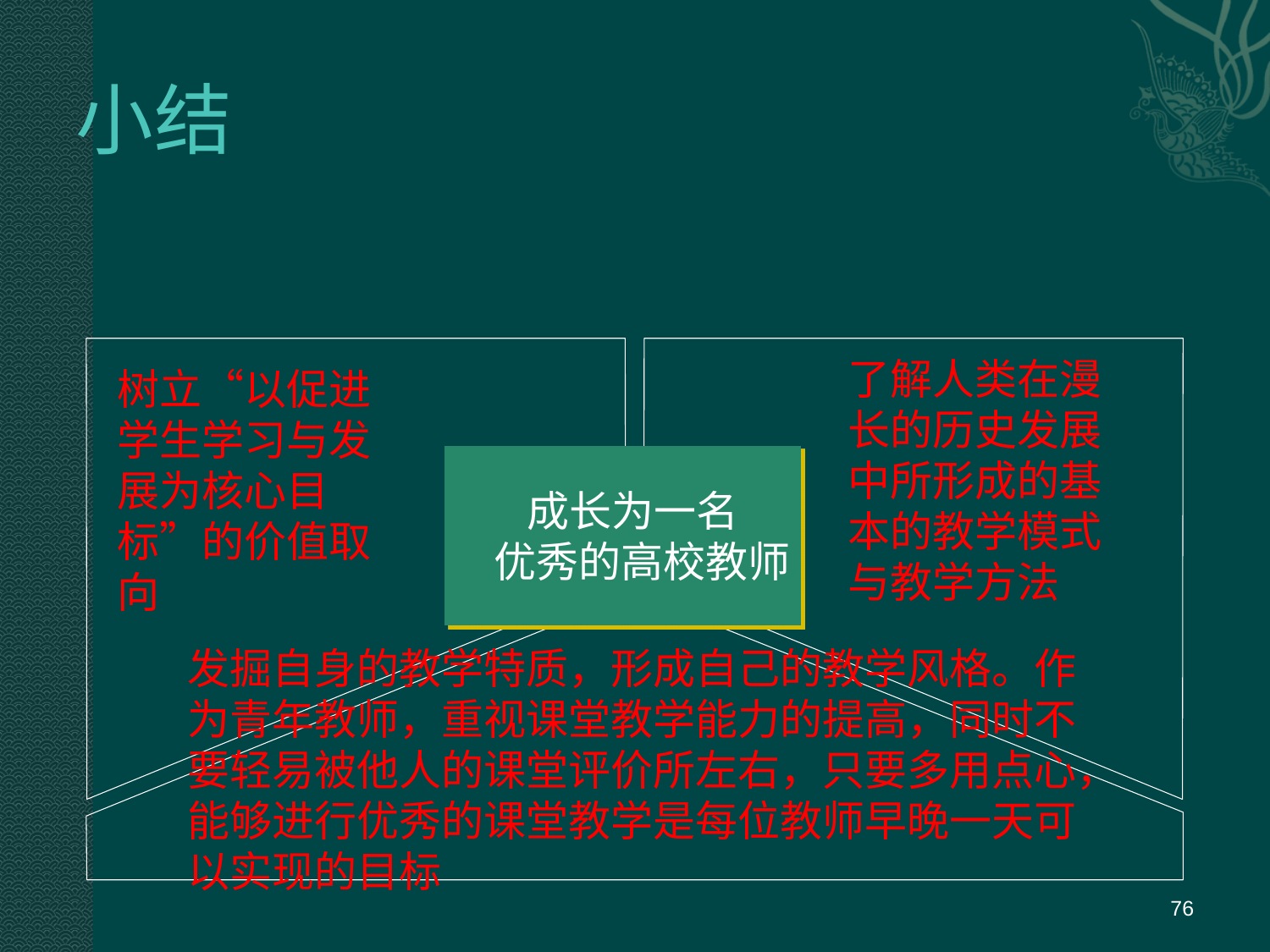

# 小结

了解人类在漫长的历史发展中所形成的基本的教学模式与教学方法
树立“以促进学生学习与发展为核心目标”的价值取向
         成长为一名
   优秀的高校教师

发掘自身的教学特质，形成自己的教学风格。作为青年教师，重视课堂教学能力的提高，同时不要轻易被他人的课堂评价所左右，只要多用点心，能够进行优秀的课堂教学是每位教师早晚一天可以实现的目标

 76